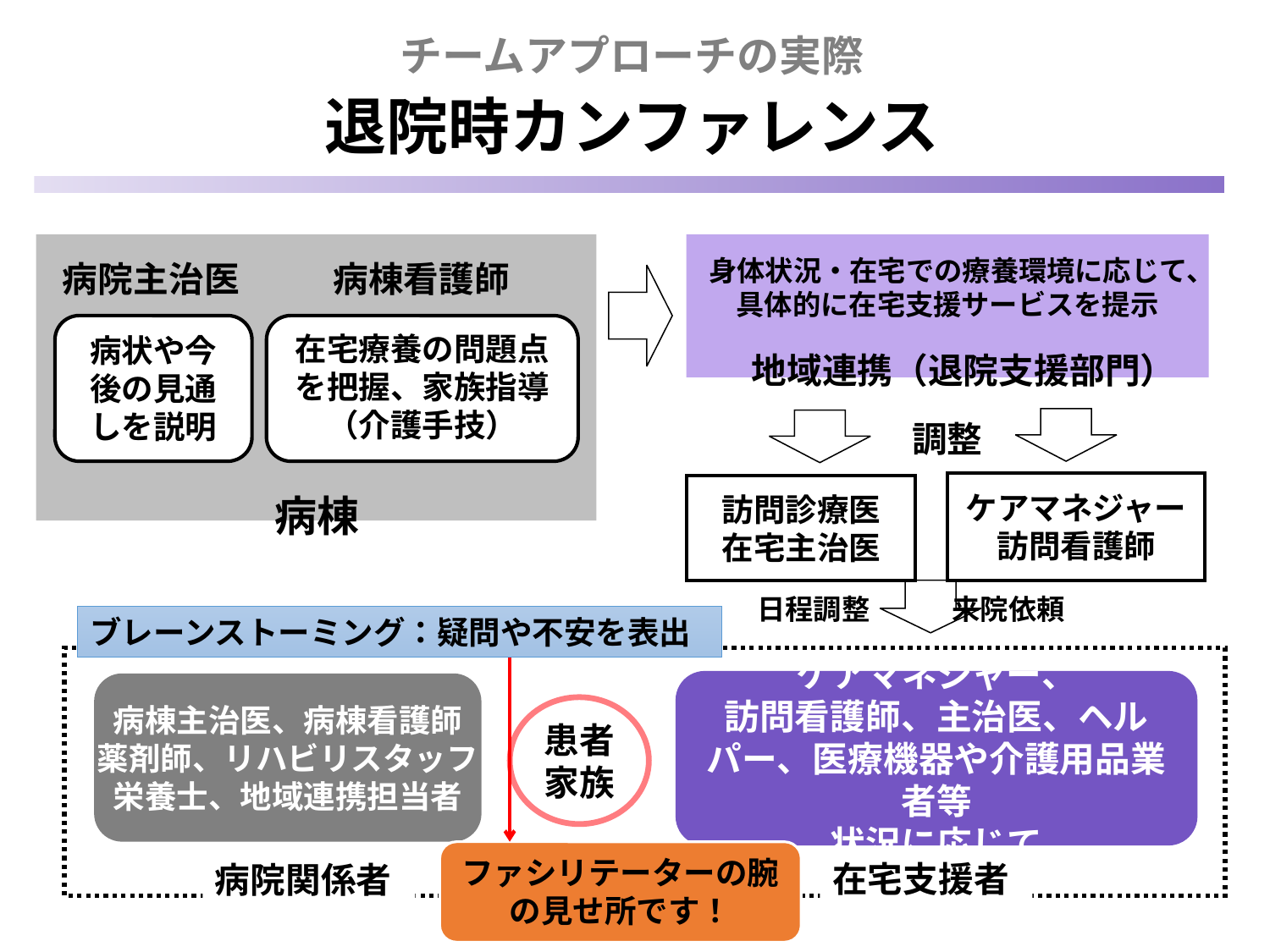

チームアプローチの実際
退院時カンファレンス

身体状況・在宅での療養環境に応じて、
具体的に在宅支援サービスを提示
病院主治医
病棟看護師

病状や今後の見通しを説明
在宅療養の問題点を把握、家族指導（介護手技）
地域連携（退院支援部門）

調整
ケアマネジャー
訪問看護師
訪問診療医
在宅主治医
病棟

日程調整             来院依頼
ブレーンストーミング：疑問や不安を表出

ケアマネジャー、
訪問看護師、主治医、ヘルパー、医療機器や介護用品業者等
状況に応じて
病棟主治医、病棟看護師
薬剤師、リハビリスタッフ
栄養士、地域連携担当者
患者
家族
ファシリテーターの腕の見せ所です！
在宅支援者
病院関係者